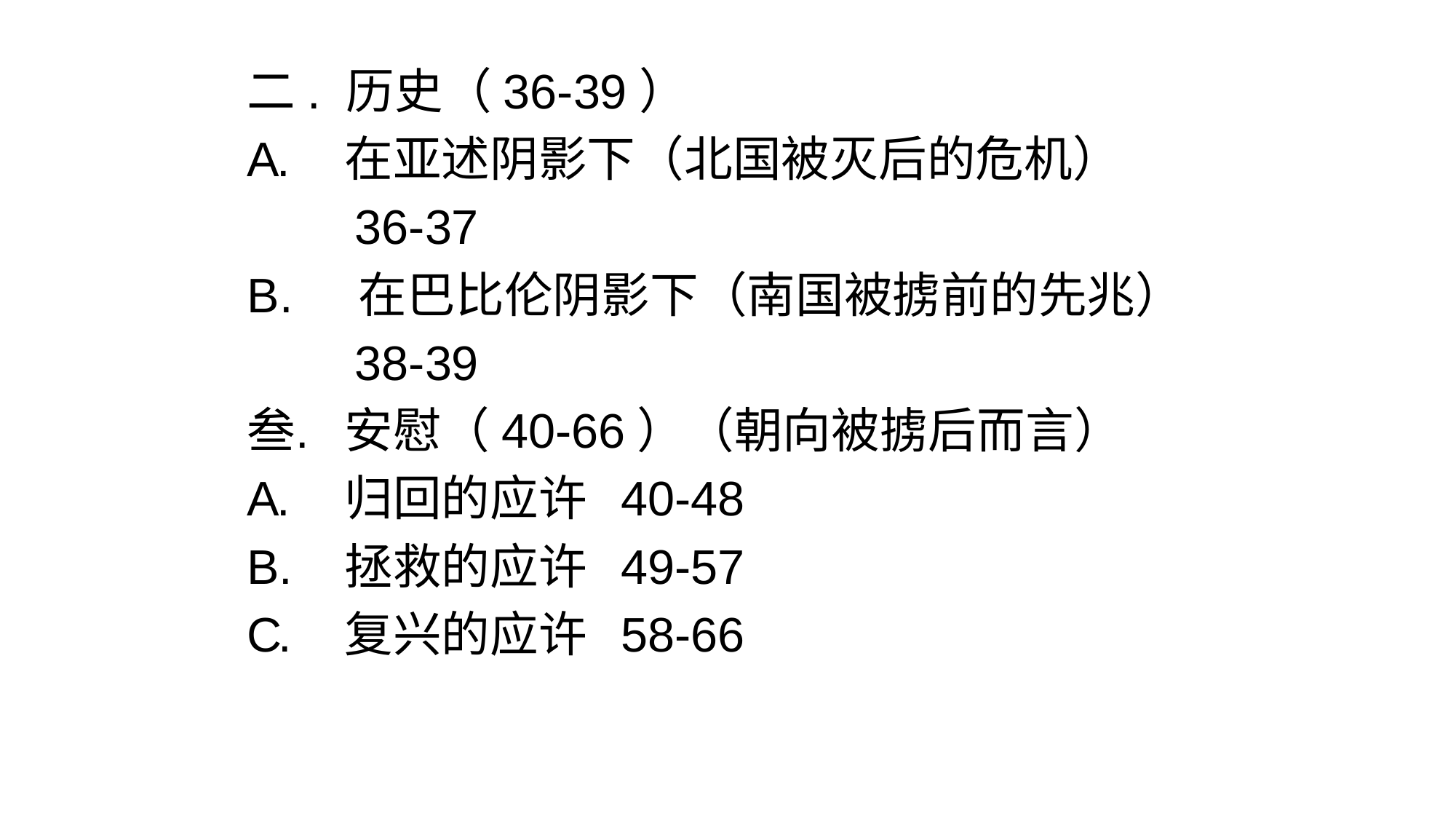

二. 历史（36-39）
在亚述阴影下（北国被灭后的危机）
        36-37
B.    在巴比伦阴影下（南国被掳前的先兆）
        38-39
安慰（40-66）（朝向被掳后而言）
归回的应许  40-48
拯救的应许  49-57
复兴的应许  58-66